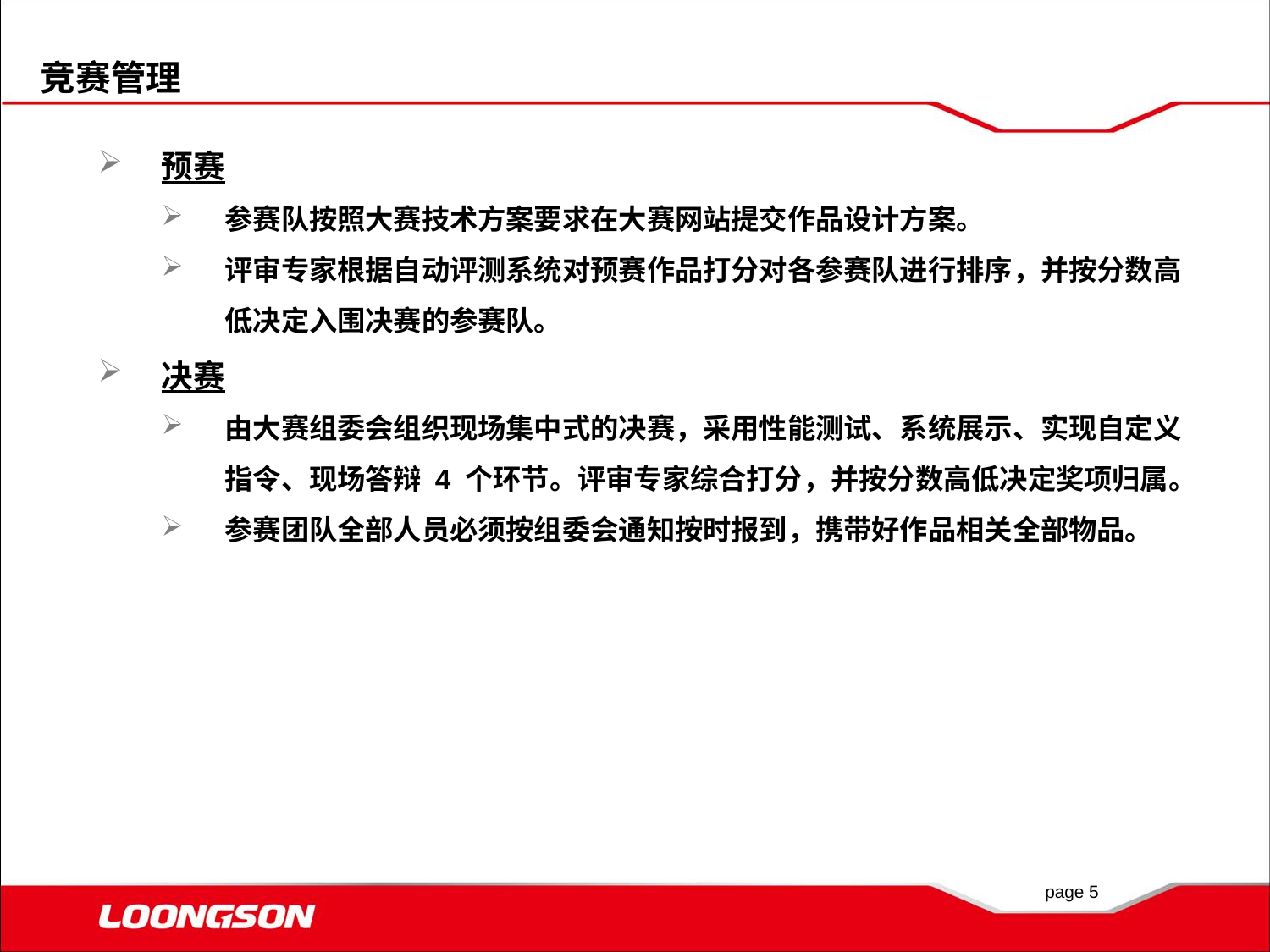

竞赛管理
预赛
参赛队按照大赛技术方案要求在大赛网站提交作品设计方案。
评审专家根据自动评测系统对预赛作品打分对各参赛队进行排序，并按分数高低决定入围决赛的参赛队。
决赛
由大赛组委会组织现场集中式的决赛，采用性能测试、系统展示、实现自定义指令、现场答辩 4 个环节。评审专家综合打分，并按分数高低决定奖项归属。
参赛团队全部人员必须按组委会通知按时报到，携带好作品相关全部物品。
page 5